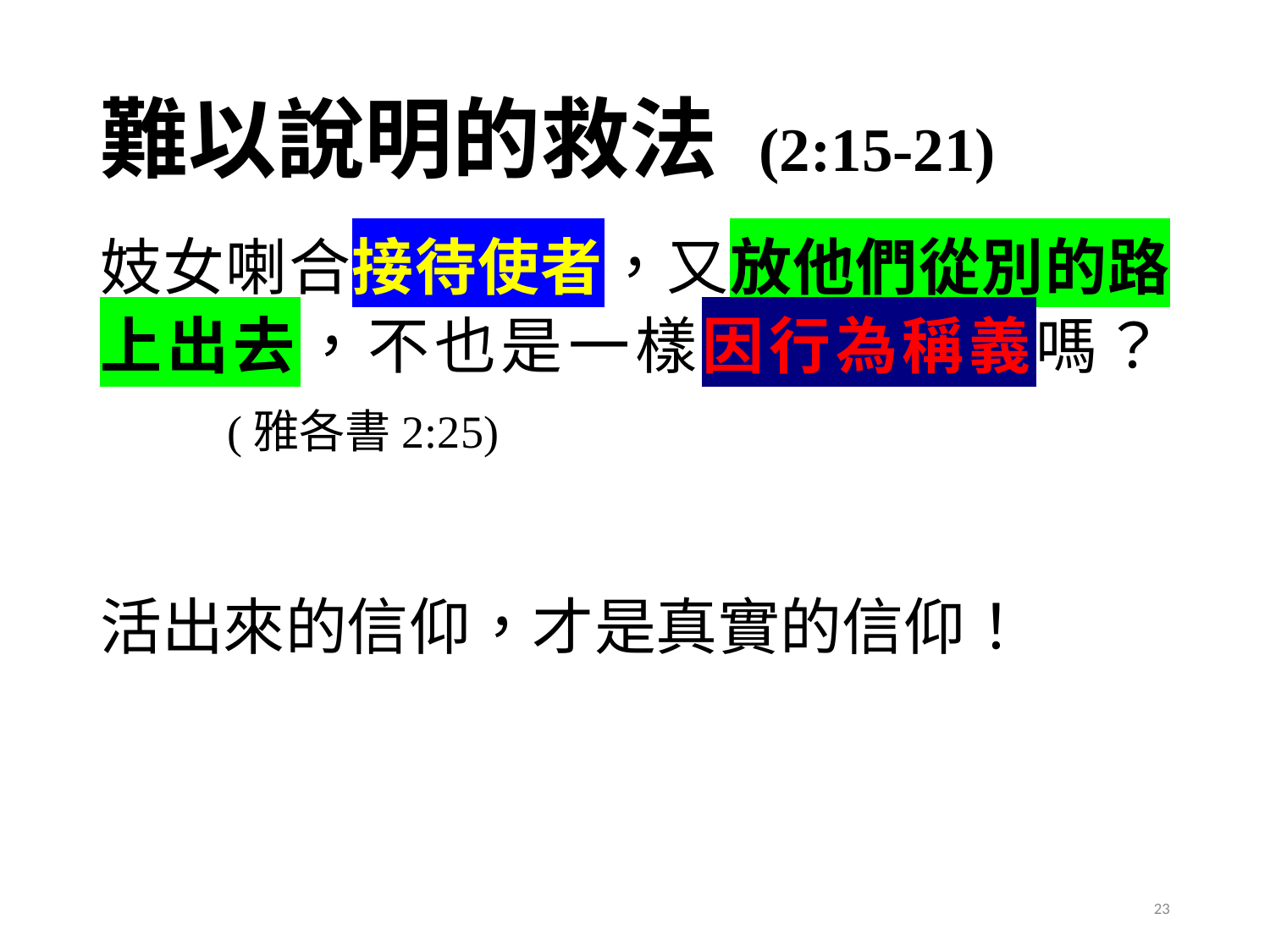

# 難以說明的救法 (2:15-21)
妓女喇合接待使者，又放他們從別的路上出去，不也是一樣因行為稱義嗎？
	(雅各書2:25)

活出來的信仰，才是真實的信仰！

23